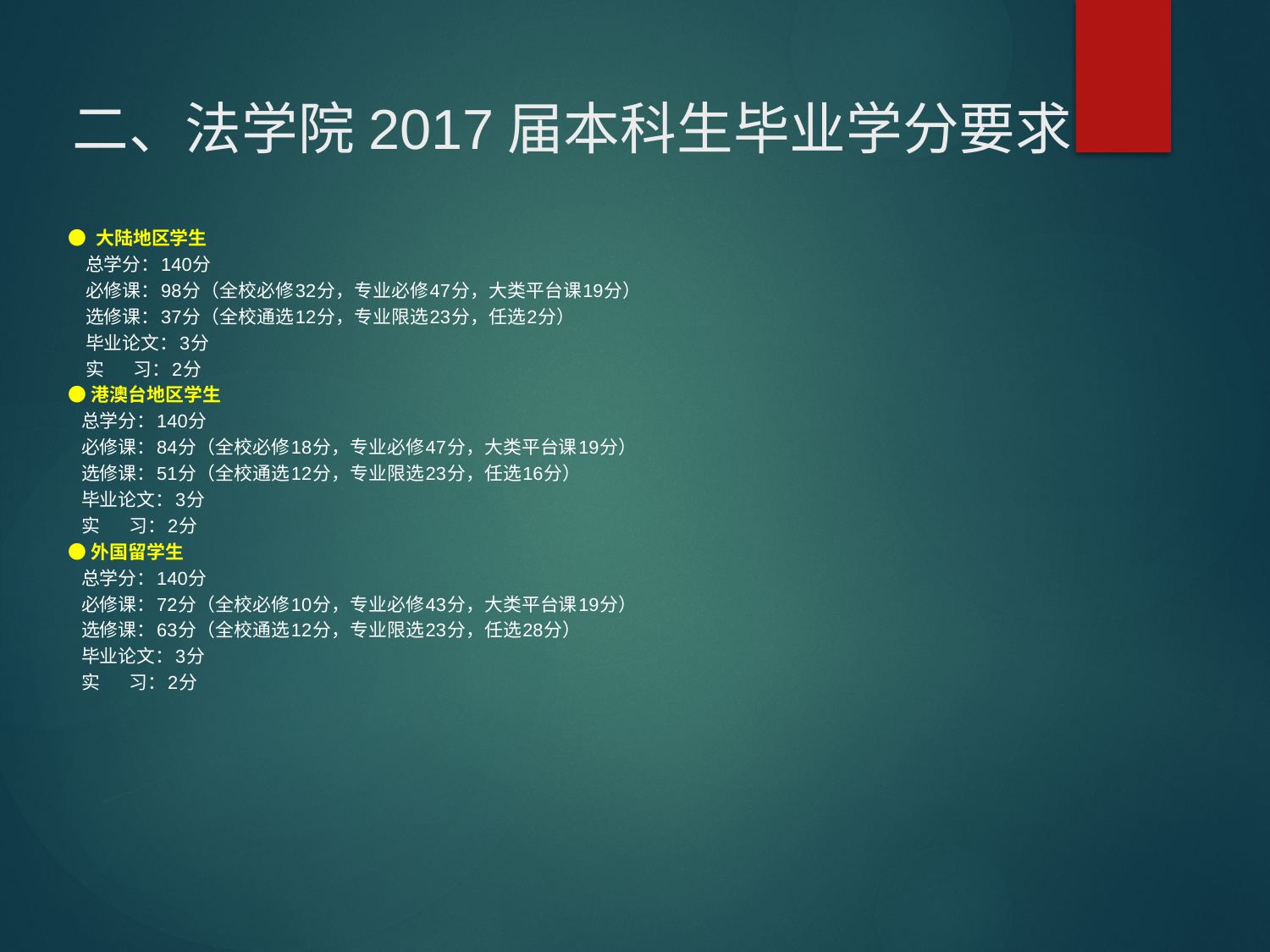

# 二、法学院2017届本科生毕业学分要求
●  大陆地区学生
    总学分：140分
    必修课：98分（全校必修32分，专业必修47分，大类平台课19分）
    选修课：37分（全校通选12分，专业限选23分，任选2分）
    毕业论文：3分
    实       习：2分
● 港澳台地区学生
   总学分：140分
   必修课：84分（全校必修18分，专业必修47分，大类平台课19分）
   选修课：51分（全校通选12分，专业限选23分，任选16分）
   毕业论文：3分
   实       习：2分
● 外国留学生
   总学分：140分
   必修课：72分（全校必修10分，专业必修43分，大类平台课19分）
   选修课：63分（全校通选12分，专业限选23分，任选28分）
   毕业论文：3分
   实       习：2分